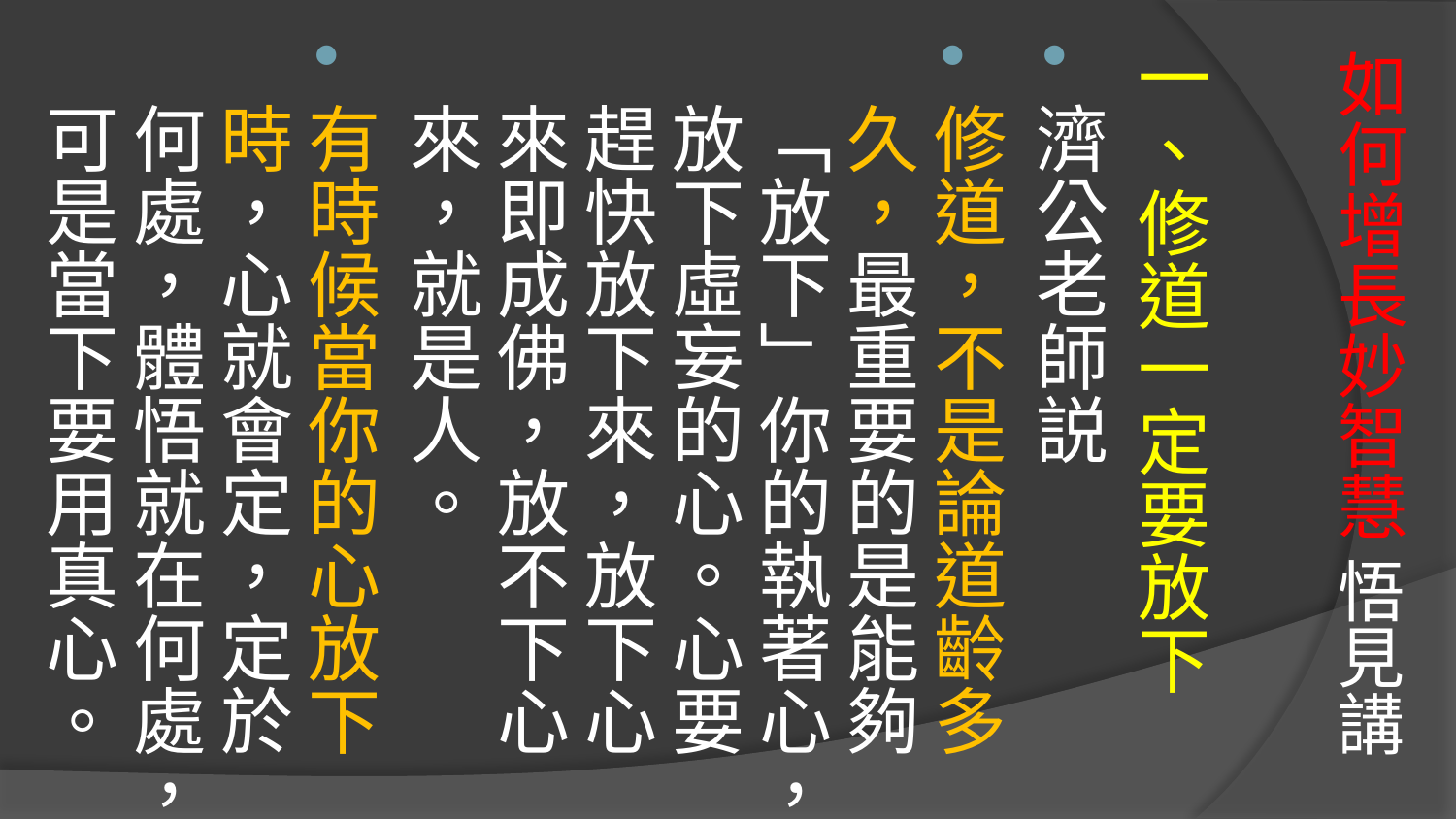

# 如何增長妙智慧 悟見講
一、修道一定要放下
濟公老師説
修道，不是論道齡多久，最重要的是能夠「放下」你的執著心，放下虛妄的心。心要趕快放下來，放下心來即成佛，放不下心來，就是人。
有時候當你的心放下時，心就會定，定於何處，體悟就在何處，可是當下要用真心。